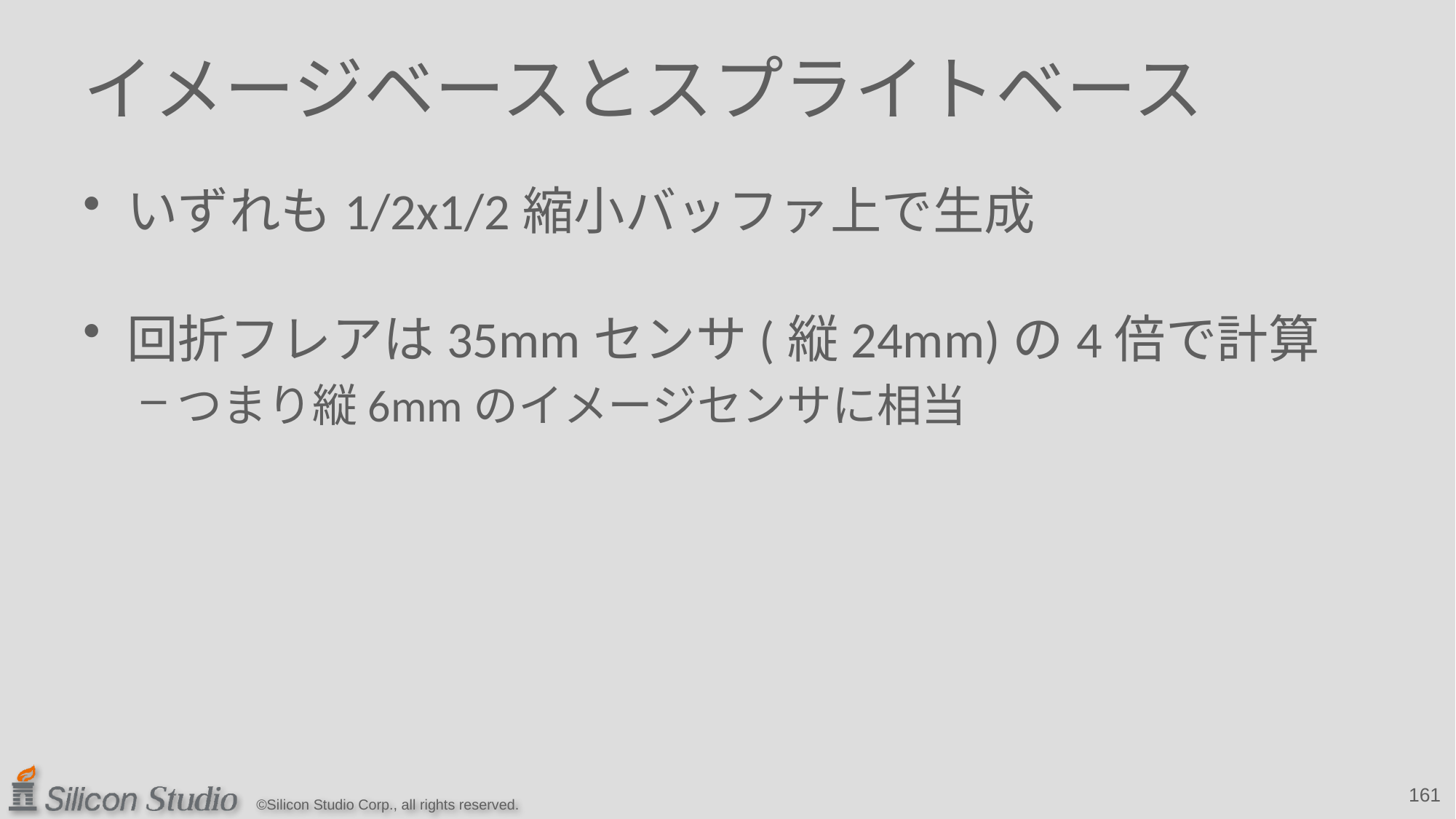

# イメージベースとスプライトベース
いずれも1/2x1/2縮小バッファ上で生成

回折フレアは35mmセンサ(縦24mm)の4倍で計算
つまり縦6mmのイメージセンサに相当
161